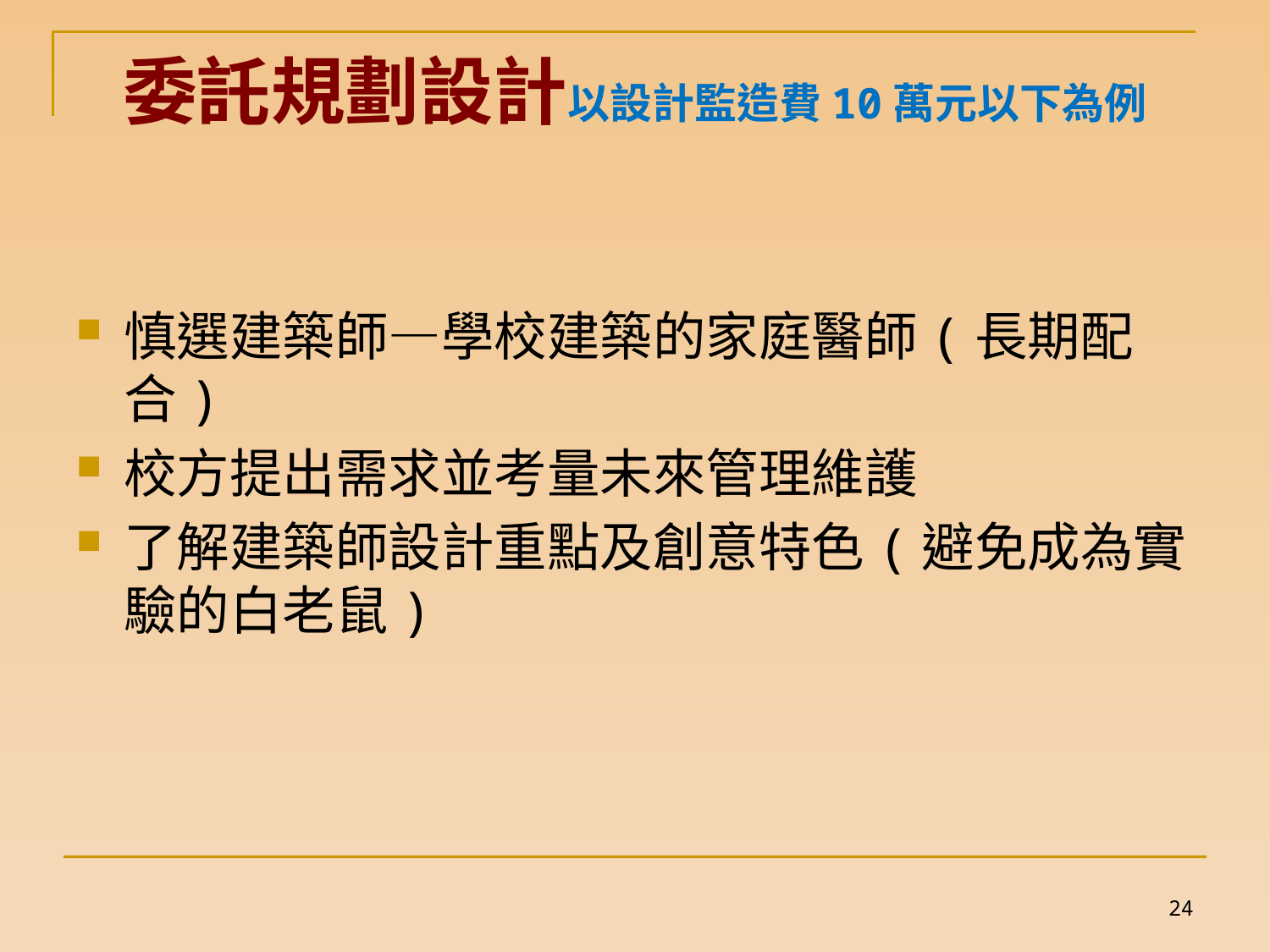

# 委託規劃設計以設計監造費10萬元以下為例

慎選建築師—學校建築的家庭醫師(長期配合)
校方提出需求並考量未來管理維護
了解建築師設計重點及創意特色(避免成為實驗的白老鼠)
24